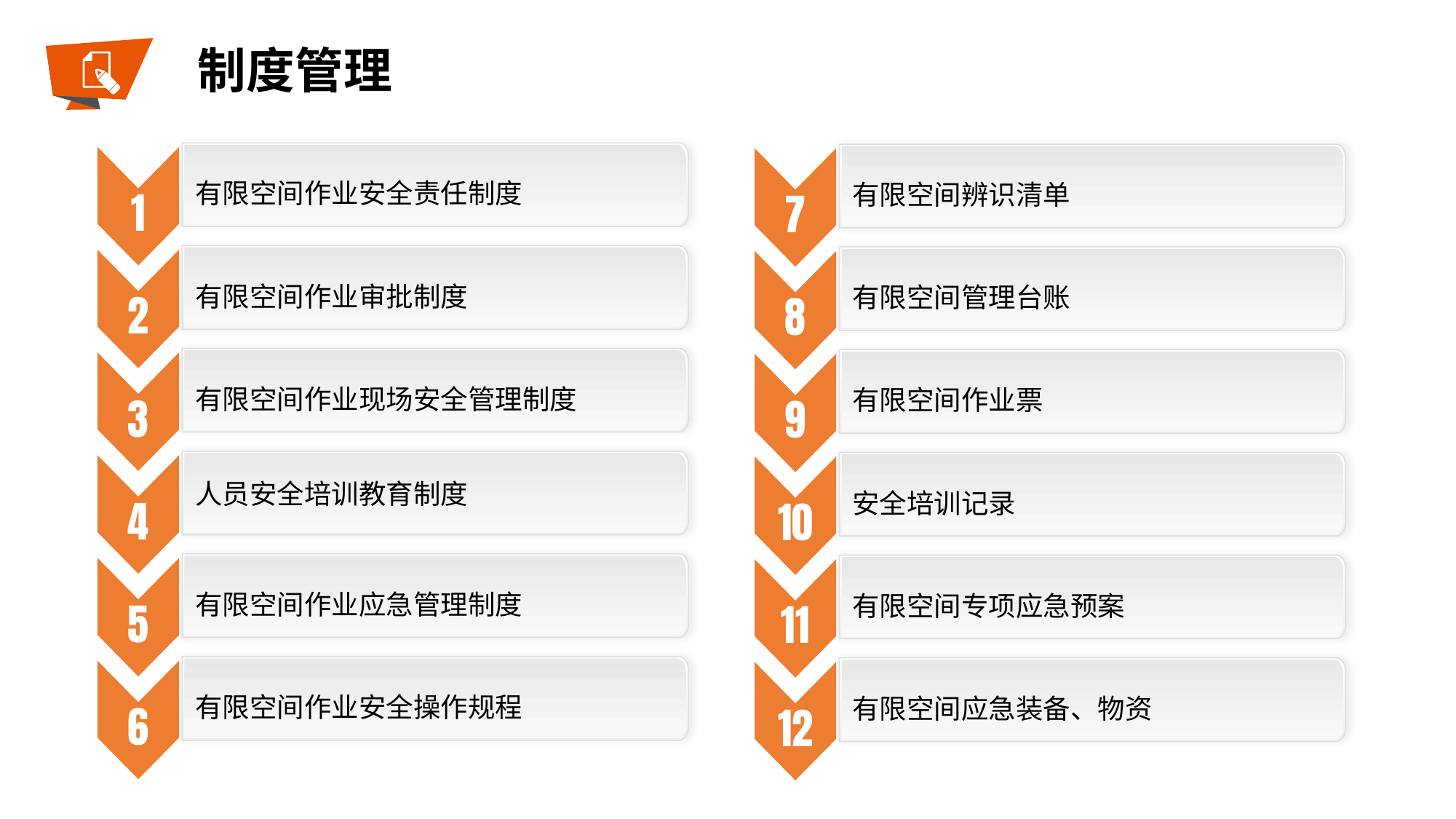

制度管理

有限空间作业安全责任制度

有限空间辨识清单
1
7

有限空间作业审批制度

有限空间管理台账
2
8

有限空间作业现场安全管理制度

有限空间作业票
3
9

人员安全培训教育制度

安全培训记录
4
10

有限空间作业应急管理制度

有限空间专项应急预案
5
11

有限空间作业安全操作规程

有限空间应急装备、物资
6
12